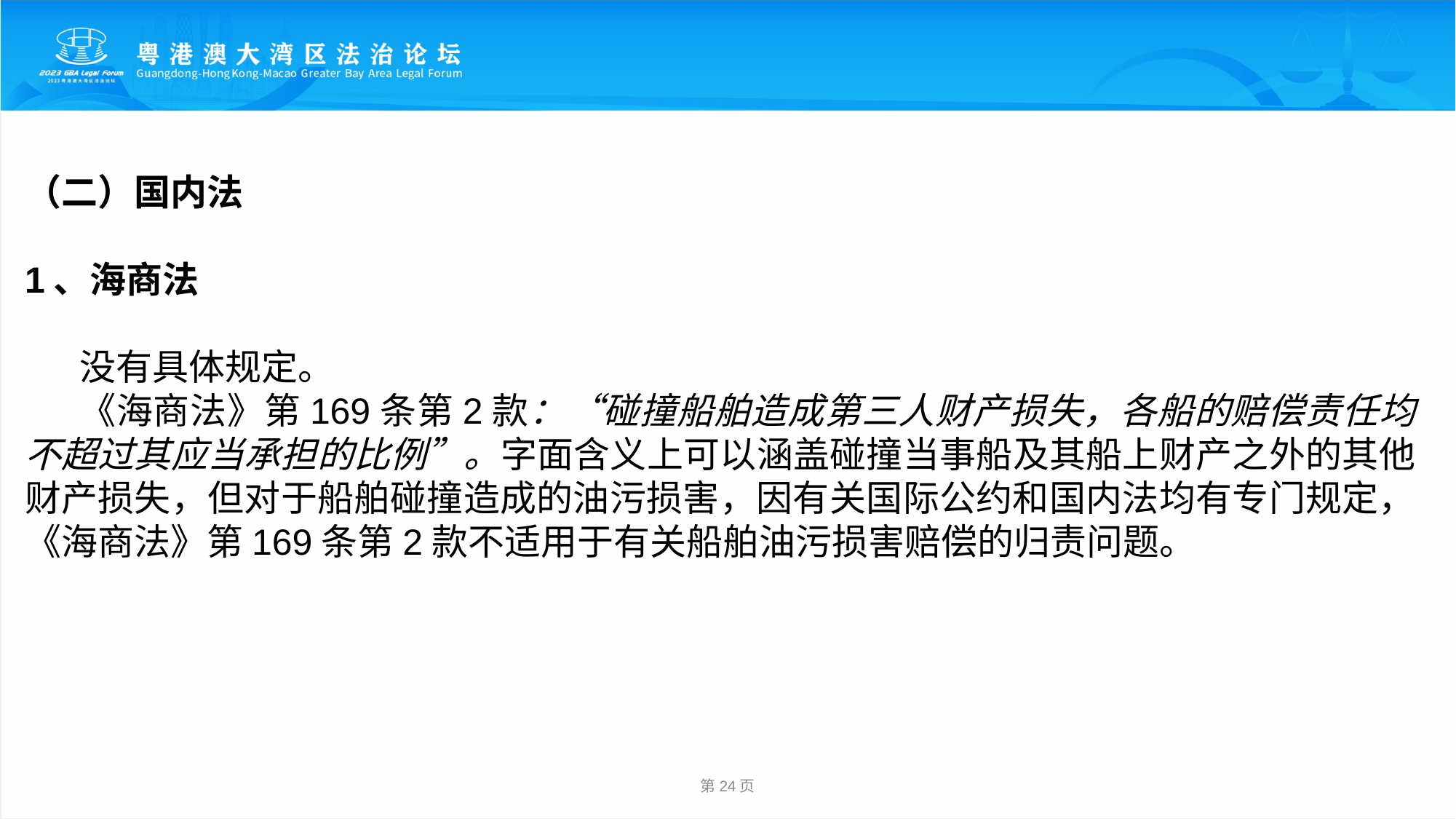

（二）国内法

1、海商法

没有具体规定。
《海商法》第169条第2款：“碰撞船舶造成第三人财产损失，各船的赔偿责任均不超过其应当承担的比例”。字面含义上可以涵盖碰撞当事船及其船上财产之外的其他财产损失，但对于船舶碰撞造成的油污损害，因有关国际公约和国内法均有专门规定，《海商法》第169条第2款不适用于有关船舶油污损害赔偿的归责问题。
第24页